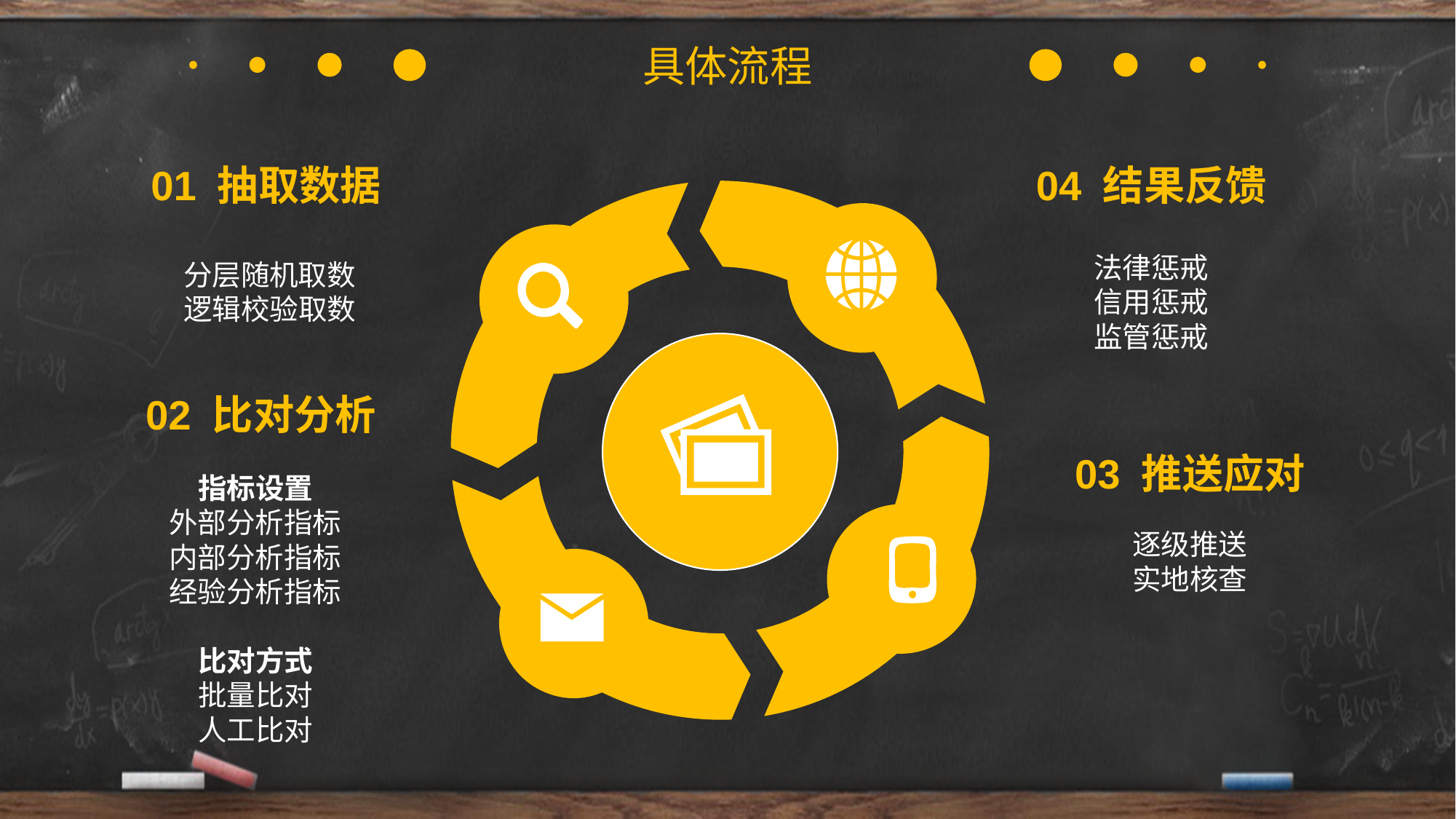

具体流程

01 抽取数据
04 结果反馈

法律惩戒
信用惩戒
监管惩戒
分层随机取数
逻辑校验取数

02 比对分析

03 推送应对
指标设置
外部分析指标
内部分析指标
经验分析指标

比对方式
批量比对
人工比对

逐级推送
实地核查